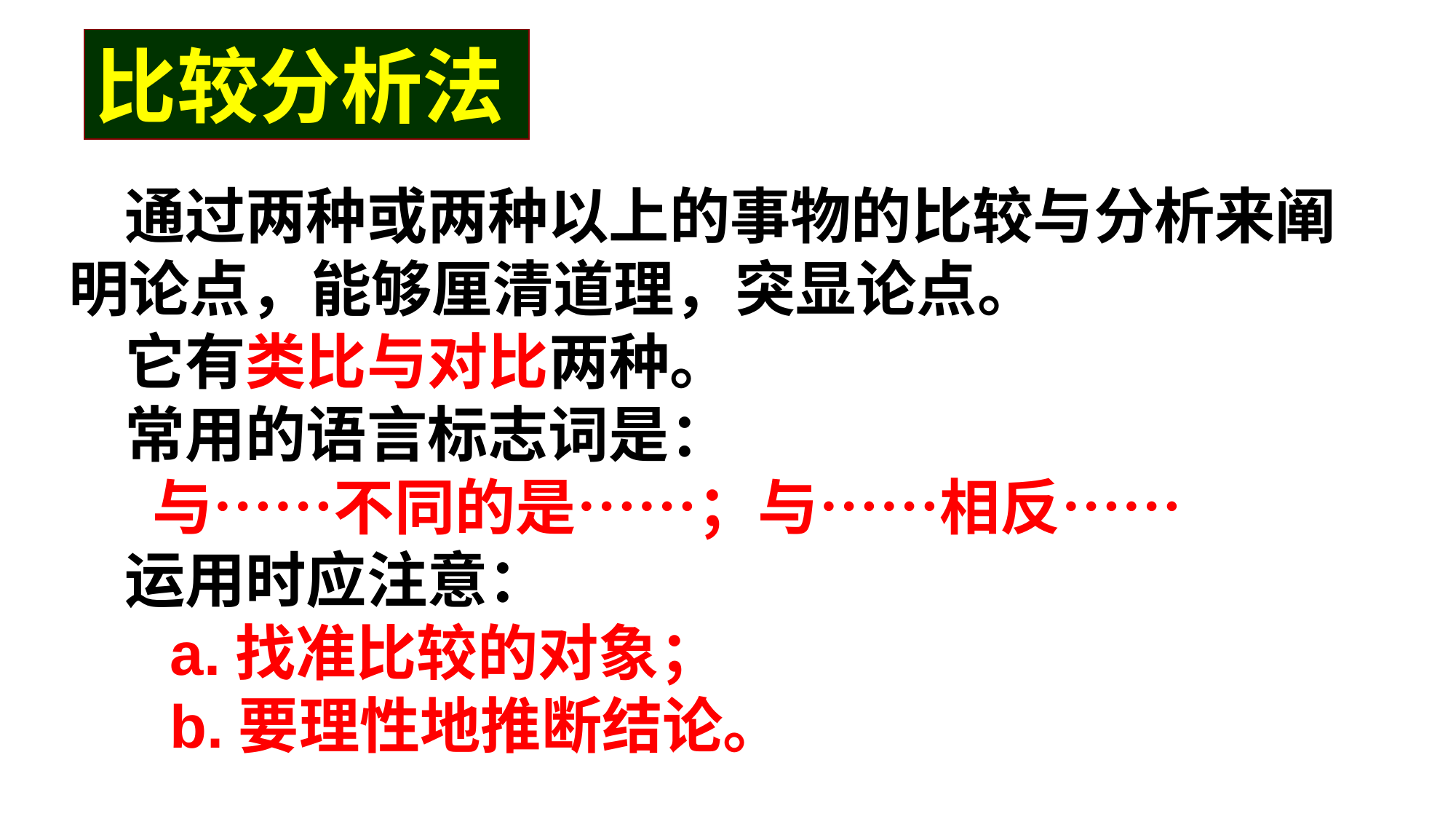

比较分析法

   通过两种或两种以上的事物的比较与分析来阐明论点，能够厘清道理，突显论点。
   它有类比与对比两种。
   常用的语言标志词是：
     与……不同的是……；与……相反……
   运用时应注意：
      a.找准比较的对象；
      b.要理性地推断结论。